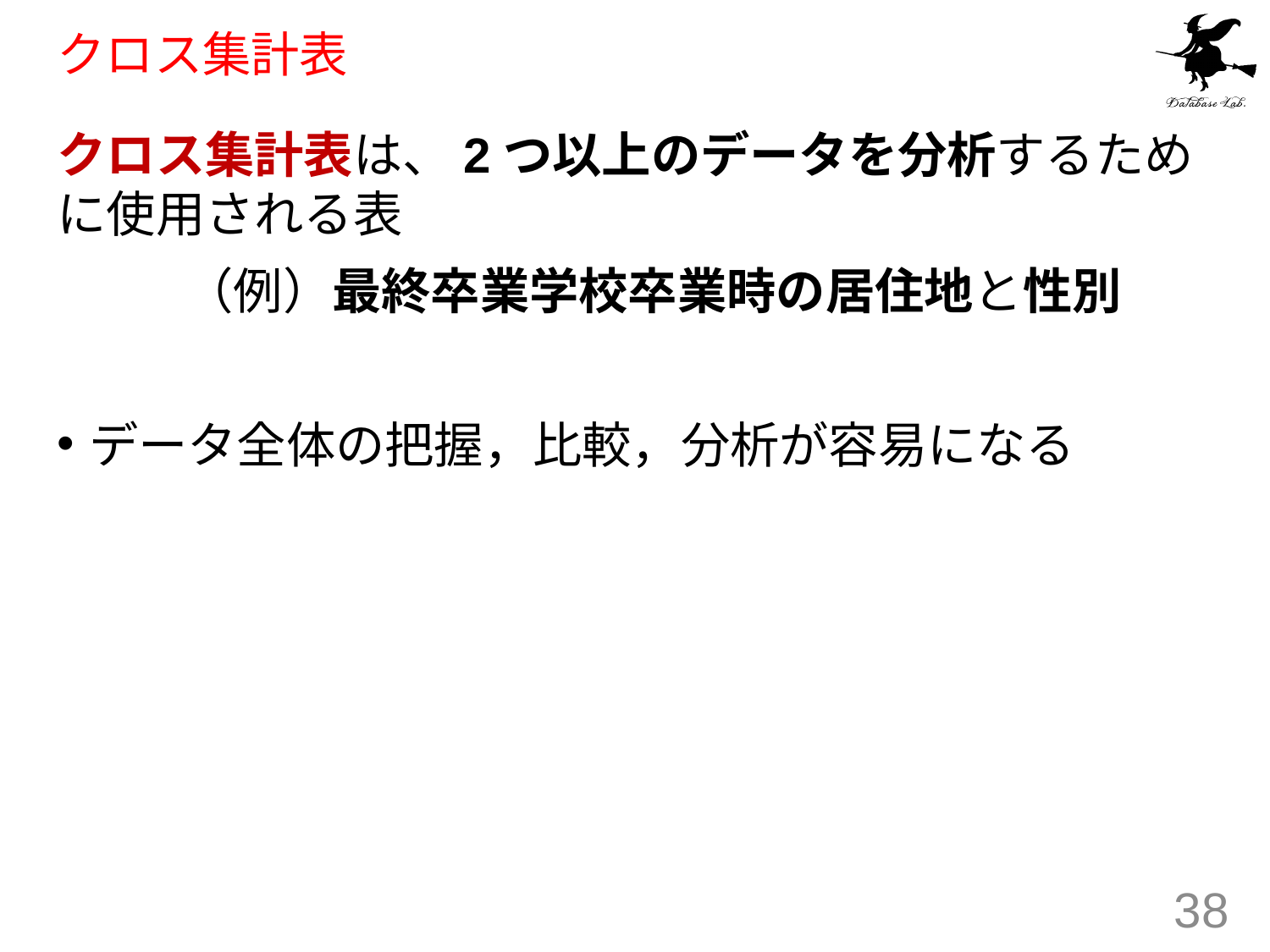

# クロス集計表
クロス集計表は、2つ以上のデータを分析するために使用される表
	（例）最終卒業学校卒業時の居住地と性別

データ全体の把握，比較，分析が容易になる
38